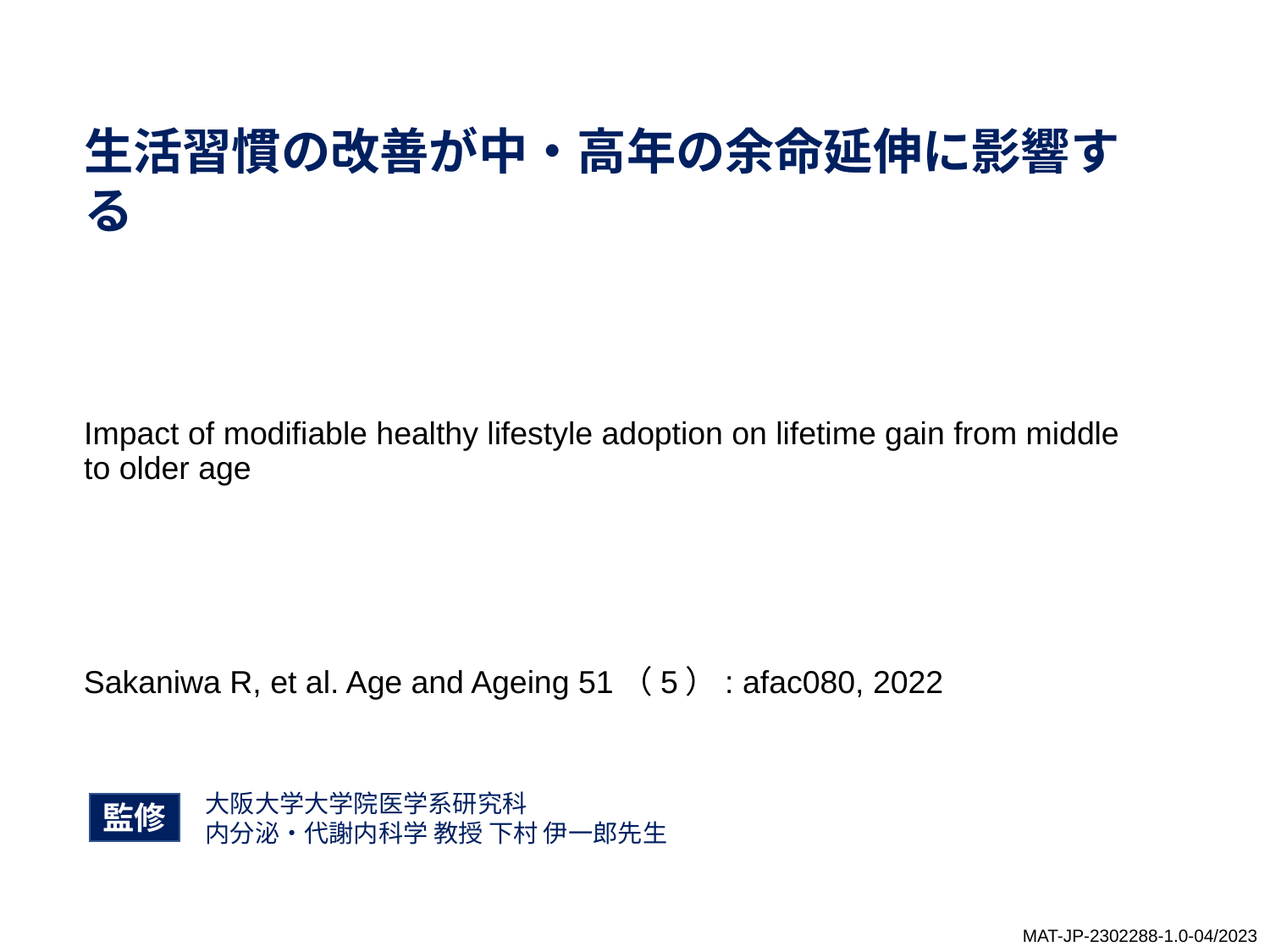

生活習慣の改善が中・高年の余命延伸に影響する
Impact of modifiable healthy lifestyle adoption on lifetime gain from middle to older age
Sakaniwa R, et al. Age and Ageing 51（5）: afac080, 2022
大阪大学大学院医学系研究科
内分泌・代謝内科学 教授 下村 伊一郎先生
監修

MAT-JP-2302288-1.0-04/2023